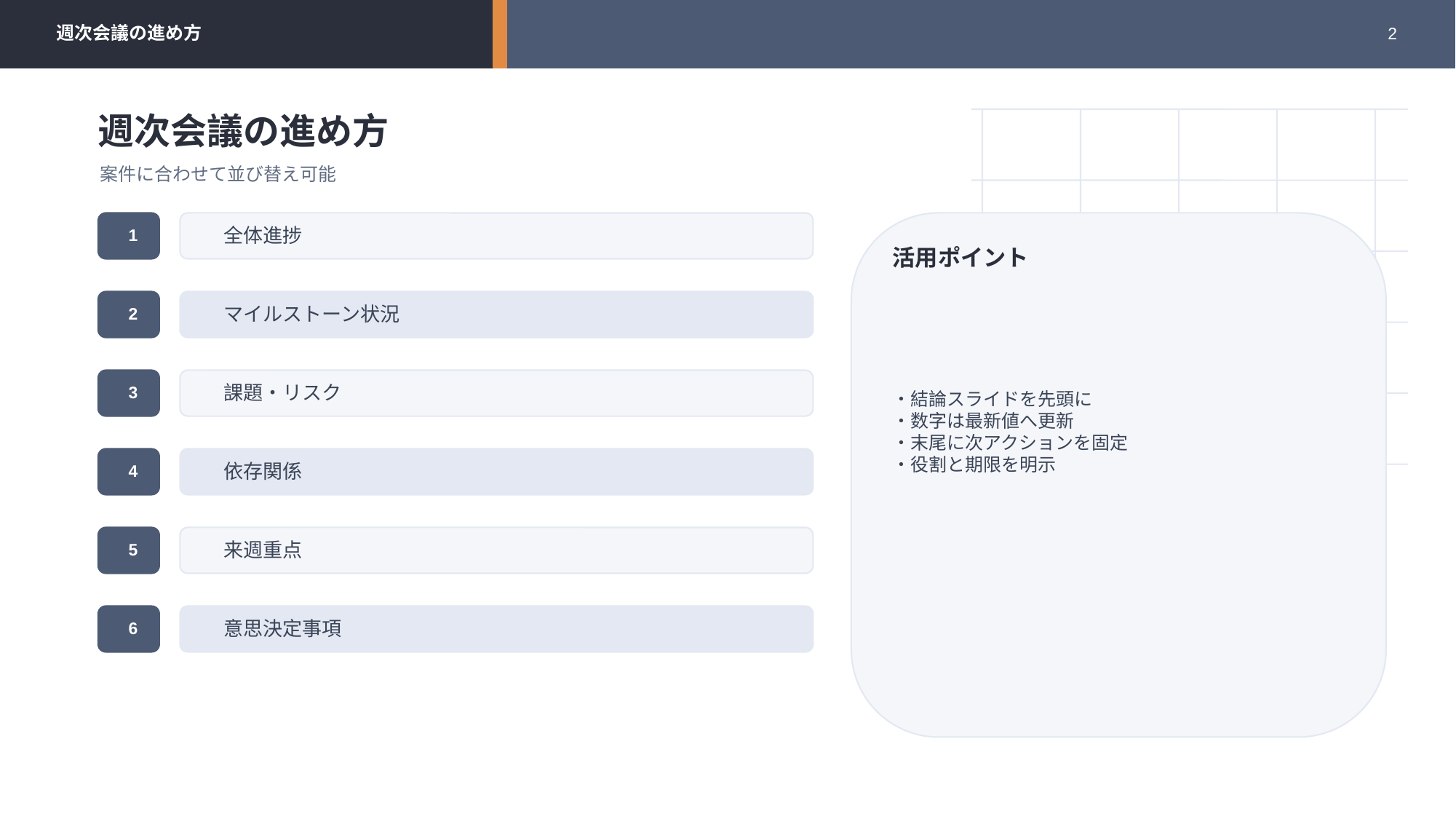

週次会議の進め方
2
週次会議の進め方

案件に合わせて並び替え可能

1
全体進捗
活用ポイント

・結論スライドを先頭に
・数字は最新値へ更新
・末尾に次アクションを固定
・役割と期限を明示
2
マイルストーン状況

3
課題・リスク

4
依存関係

5
来週重点

6
意思決定事項